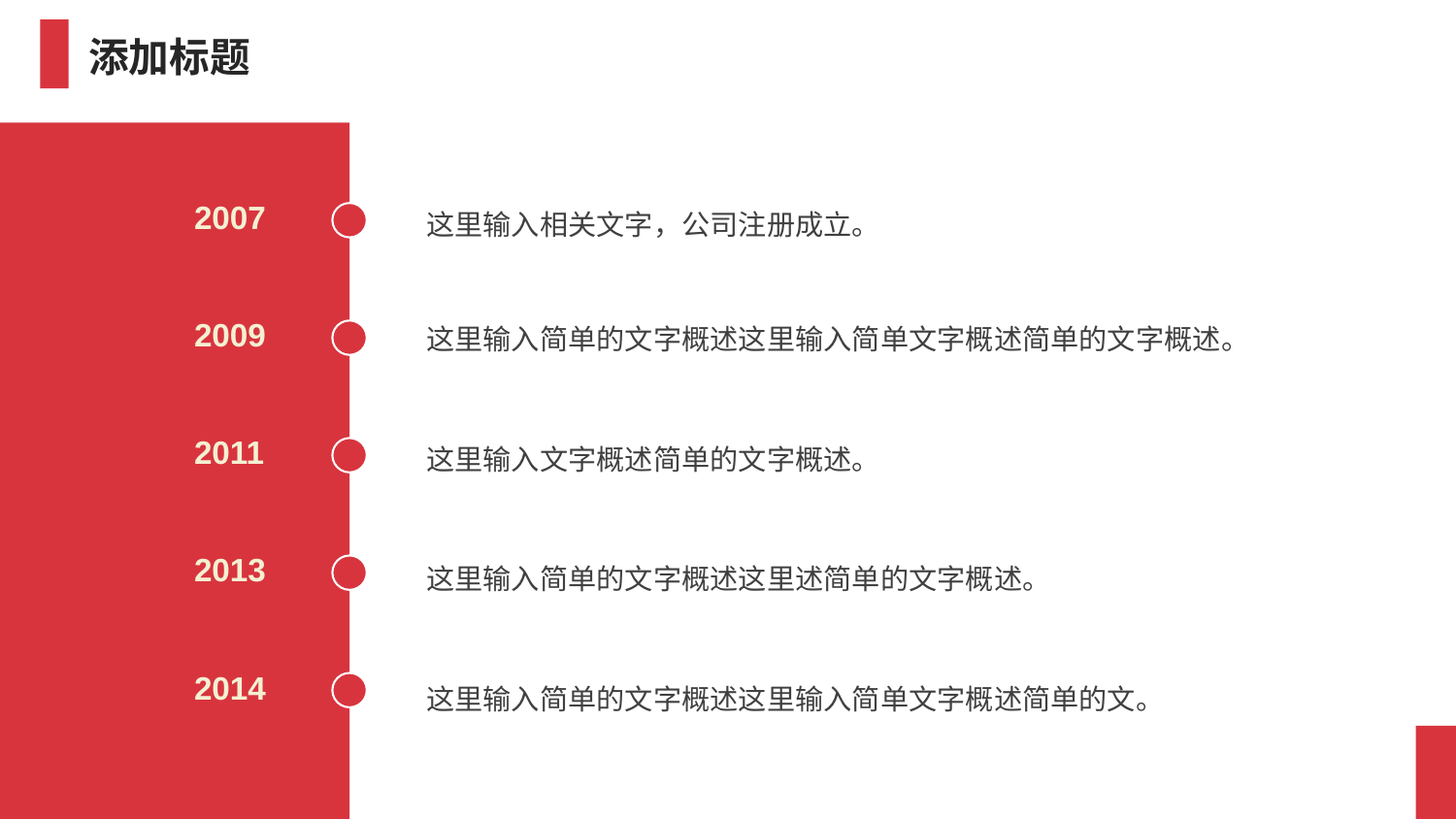

添加标题

这里输入相关文字，公司注册成立。
2007

这里输入简单的文字概述这里输入简单文字概述简单的文字概述。
2009

这里输入文字概述简单的文字概述。
2011

这里输入简单的文字概述这里述简单的文字概述。
2013

这里输入简单的文字概述这里输入简单文字概述简单的文。
2014